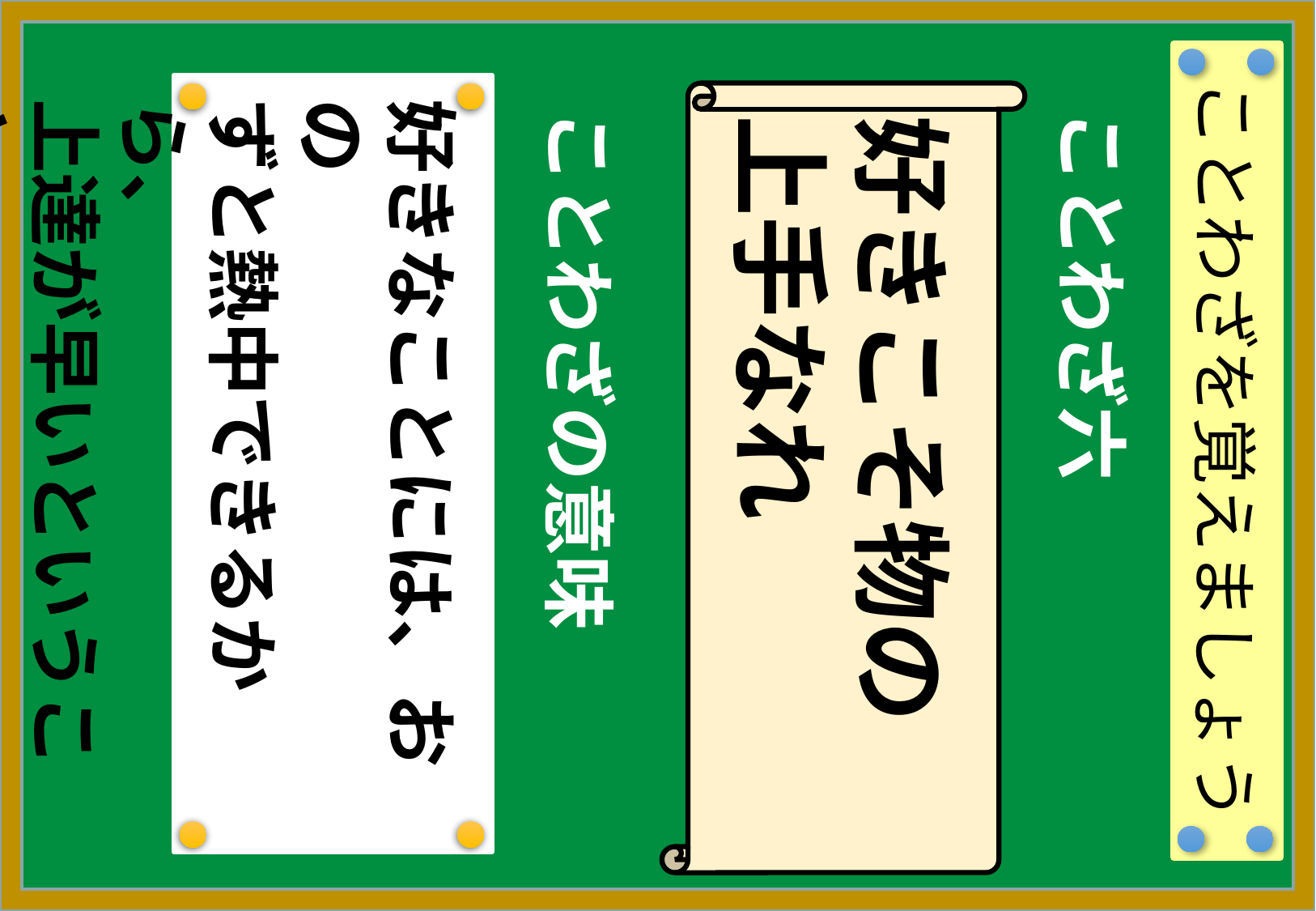

ことわざを覚えましょう

好きなことには、おの
ずと熱中できるから、
上達が早いということ。

好きこそ物の
上手なれ
ことわざの意味
ことわざ六